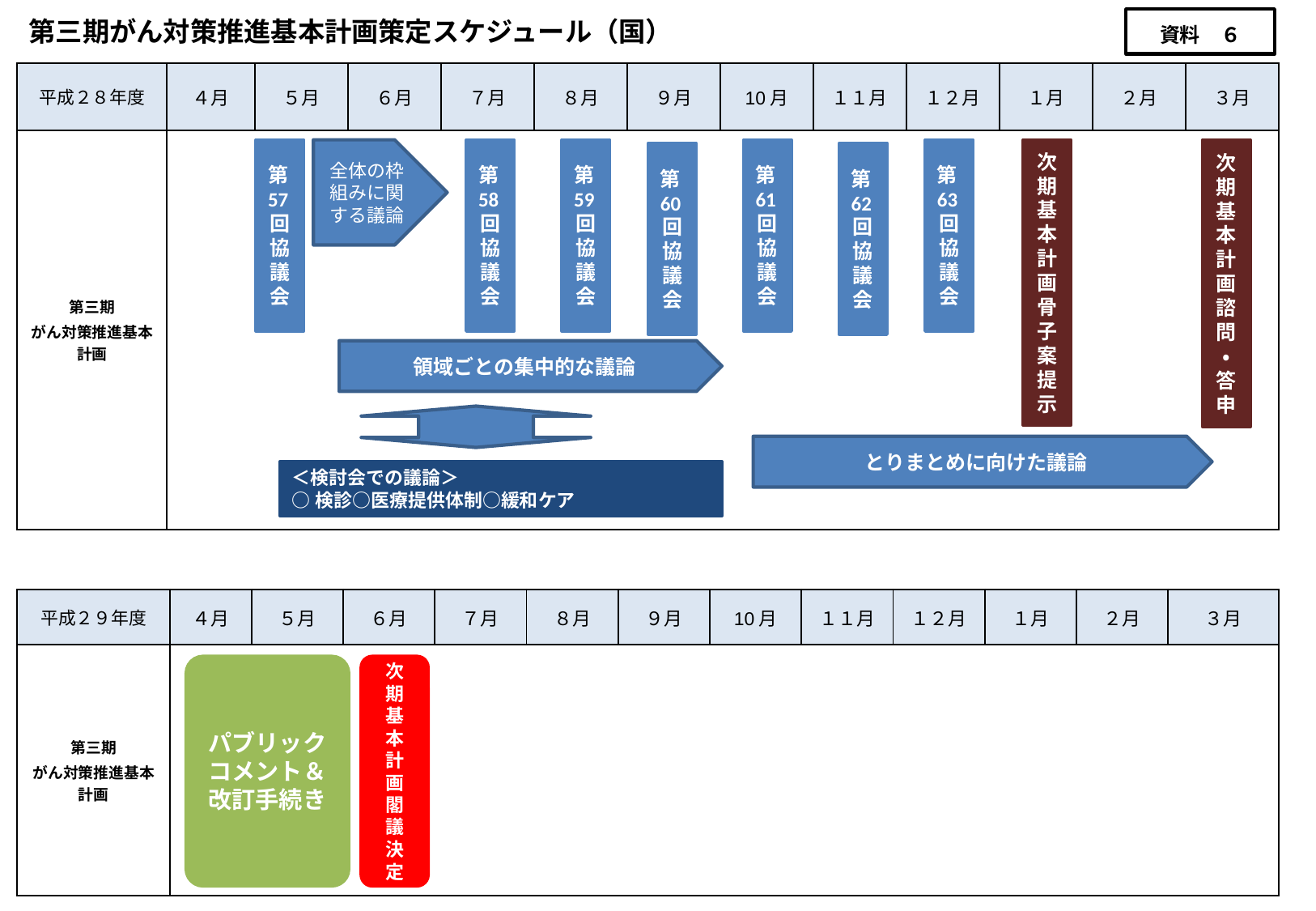

第三期がん対策推進基本計画策定スケジュール（国）
資料　６
| 平成２８年度 | ４月 | ５月 | ６月 | ７月 | ８月 | ９月 | 10月 | １１月 | １２月 | １月 | ２月 | ３月 |
| --- | --- | --- | --- | --- | --- | --- | --- | --- | --- | --- | --- | --- |
| 第三期 がん対策推進基本計画 |  |  |  |  |  |  |  |  |  |  |  |  |
第57回協議会
全体の枠組みに関する議論
第58回協議会
第59回協議会
第61回協議会
第63回協議会
次期基本計画骨子案提示
次期基本計画諮問・答申
第60回協議会
第62回協議会
領域ごとの集中的な議論

とりまとめに向けた議論
＜検討会での議論＞
○検診○医療提供体制○緩和ケア
| 平成２９年度 | ４月 | ５月 | ６月 | ７月 | ８月 | ９月 | 10月 | １１月 | １２月 | １月 | ２月 | ３月 |
| --- | --- | --- | --- | --- | --- | --- | --- | --- | --- | --- | --- | --- |
| 第三期 がん対策推進基本計画 |  |  |  |  |  |  |  |  |  |  |  |  |
パブリック
コメント＆
改訂手続き
次期基本計画閣議決定